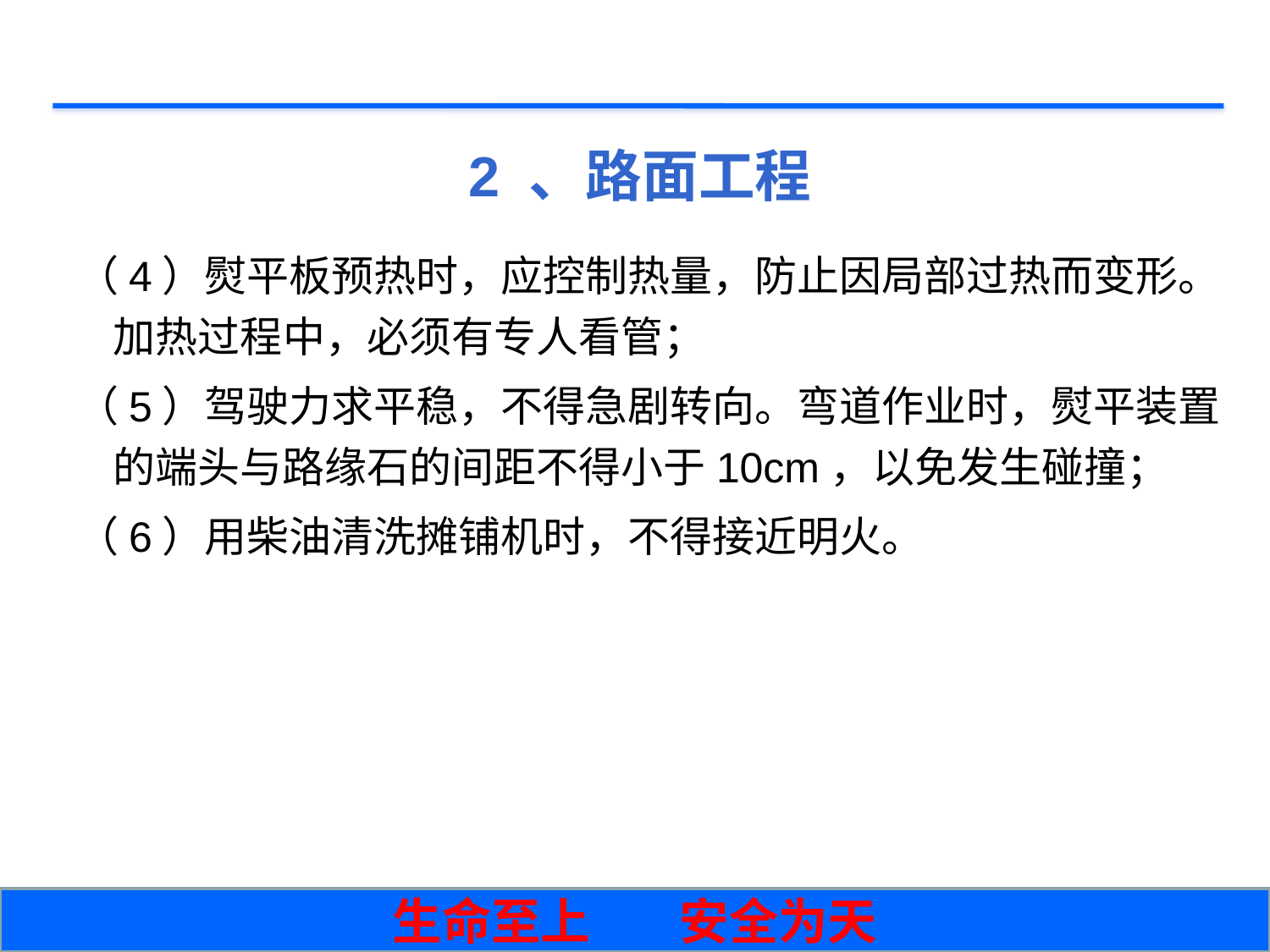

# 2 、路面工程
（4）熨平板预热时，应控制热量，防止因局部过热而变形。加热过程中，必须有专人看管；
（5）驾驶力求平稳，不得急剧转向。弯道作业时，熨平装置的端头与路缘石的间距不得小于10cm，以免发生碰撞；
（6）用柴油清洗摊铺机时，不得接近明火。